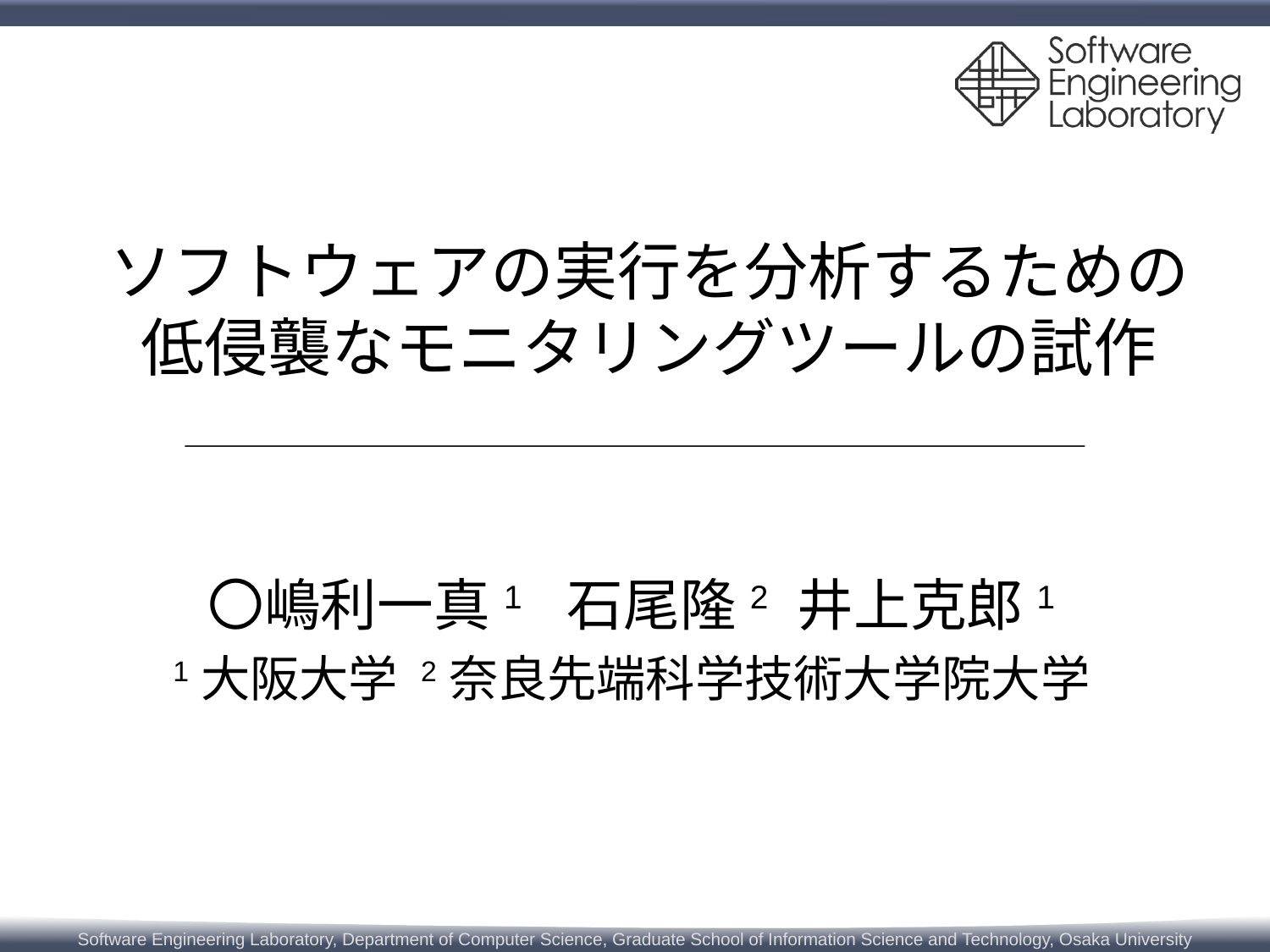

# ソフトウェアの実行を分析するための 低侵襲なモニタリングツールの試作

〇嶋利一真1  石尾隆2 井上克郎1
1大阪大学 2奈良先端科学技術大学院大学